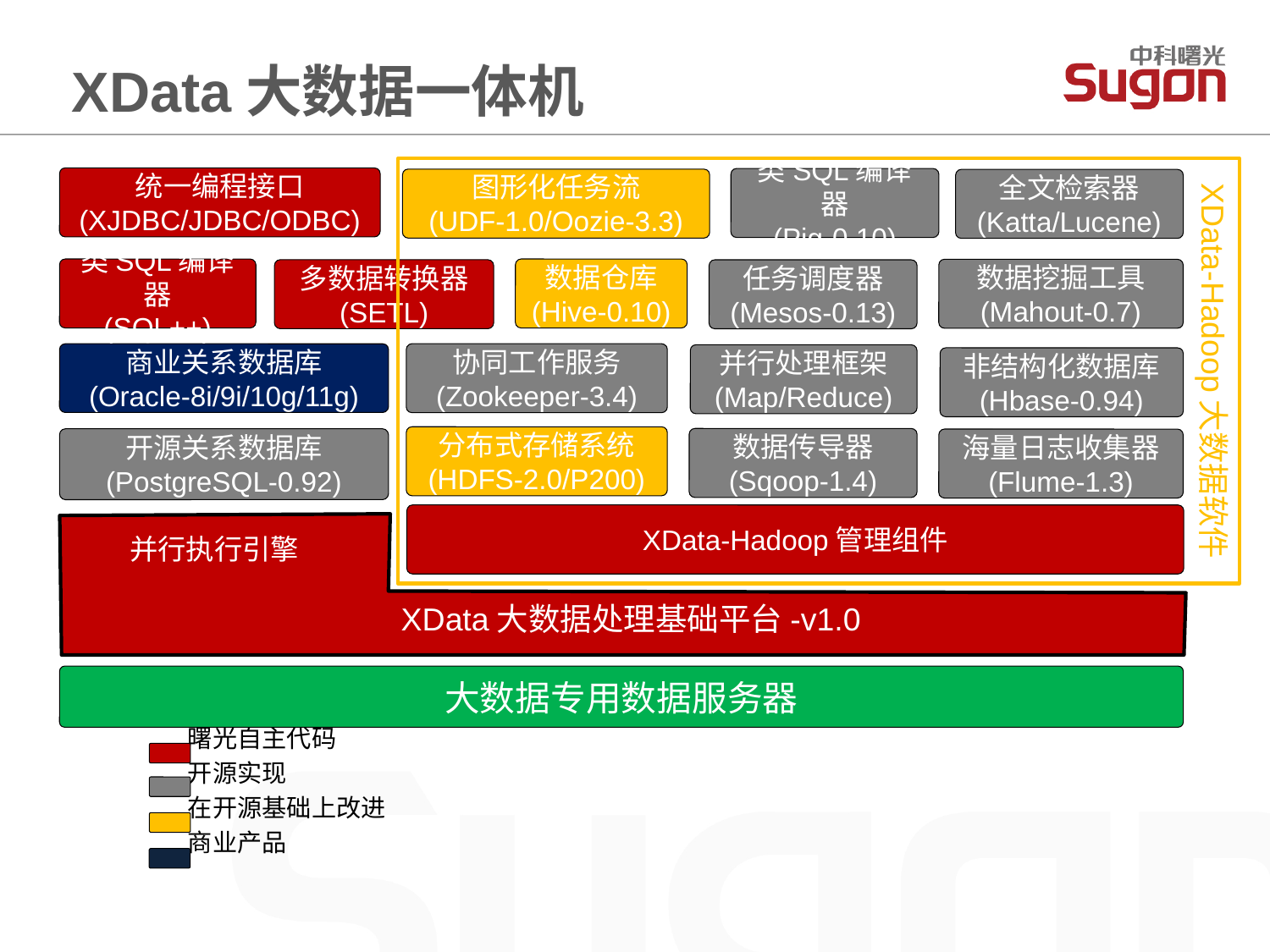

XData大数据一体机
XData-Hadoop大数据软件

                   曙光自主代码
                   开源实现
                   在开源基础上改进
                   商业产品
统一编程接口
(XJDBC/JDBC/ODBC)
类SQL编译器
(Pig-0.10)
图形化任务流
(UDF-1.0/Oozie-3.3)
全文检索器
(Katta/Lucene)
类SQL编译器
(SQL++)
数据仓库
(Hive-0.10)
数据挖掘工具
(Mahout-0.7)
多数据转换器
(SETL)
任务调度器
(Mesos-0.13)
商业关系数据库
(Oracle-8i/9i/10g/11g)
协同工作服务
(Zookeeper-3.4)
并行处理框架
(Map/Reduce)
非结构化数据库
(Hbase-0.94)
分布式存储系统
(HDFS-2.0/P200)
数据传导器
(Sqoop-1.4)
开源关系数据库
(PostgreSQL-0.92)
海量日志收集器
(Flume-1.3)
XData-Hadoop管理组件
        并行执行引擎

                                     XData大数据处理基础平台-v1.0
大数据专用数据服务器